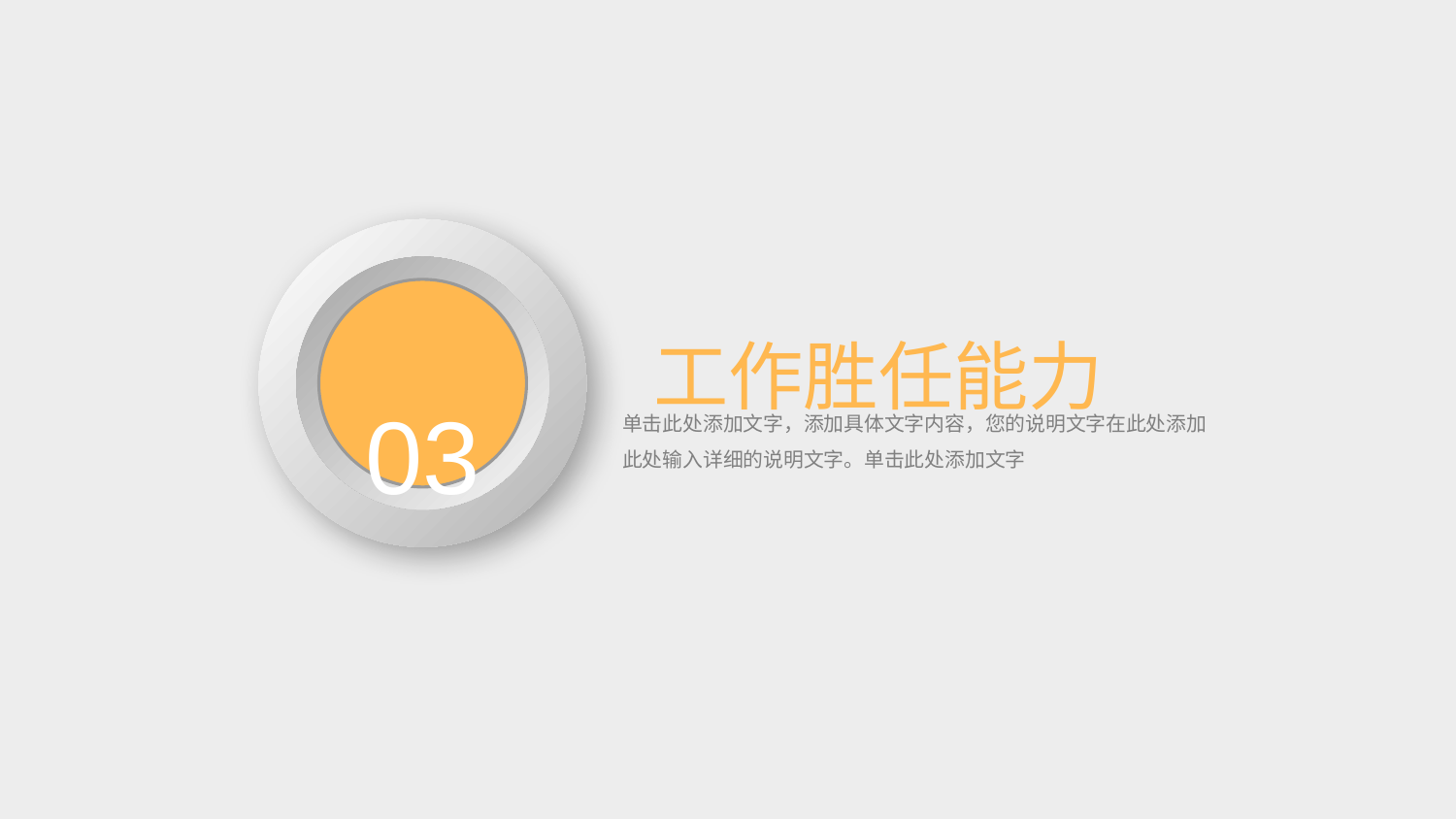

工作胜任能力
03
单击此处添加文字，添加具体文字内容，您的说明文字在此处添加
此处输入详细的说明文字。单击此处添加文字